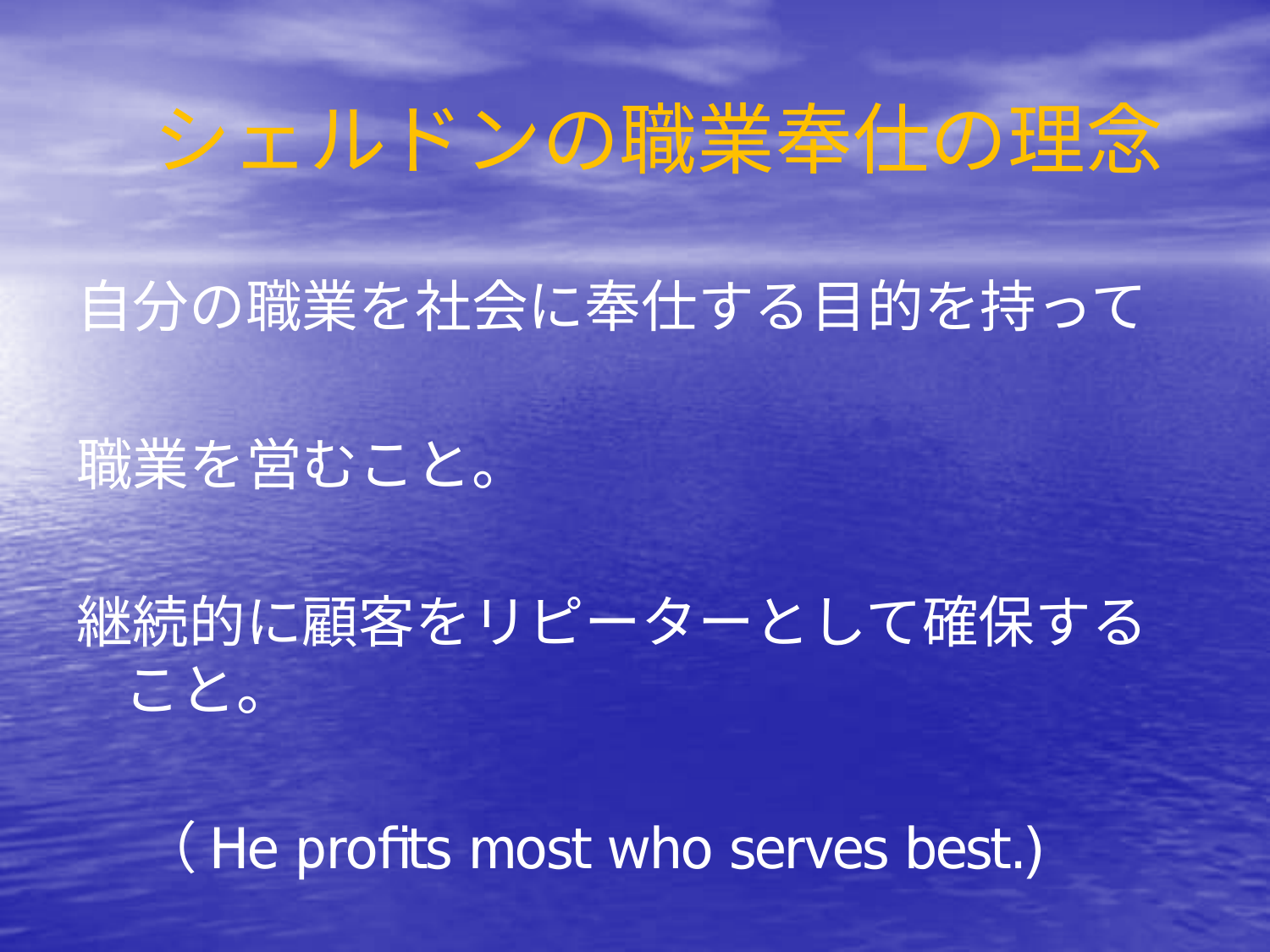

# シェルドンの職業奉仕の理念
自分の職業を社会に奉仕する目的を持って

職業を営むこと。

継続的に顧客をリピーターとして確保すること。

    （He profits most who serves best.)